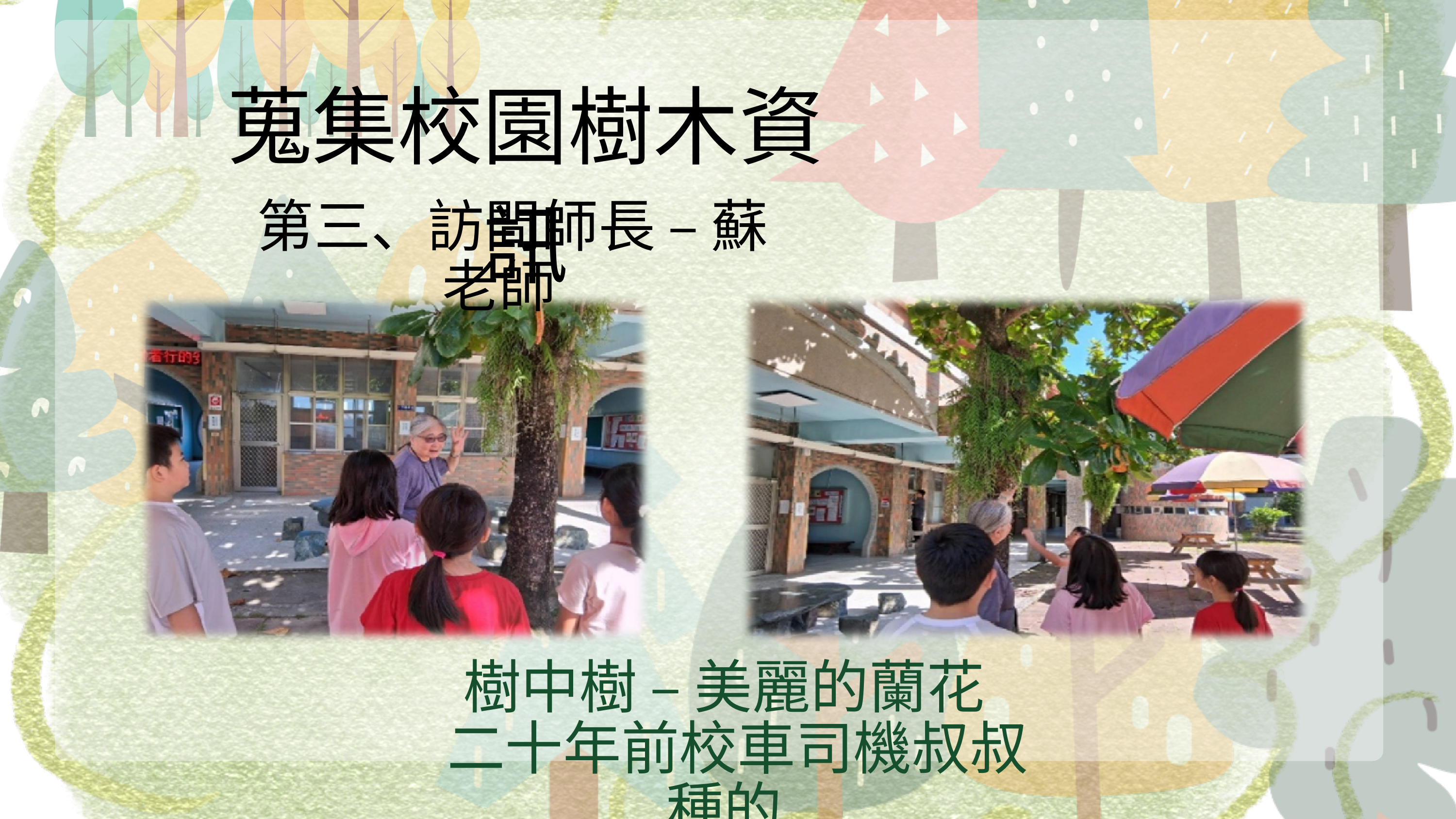

蒐集校園樹木資訊

 第三、訪問師長 – 蘇老師

樹中樹 – 美麗的蘭花
 二十年前校車司機叔叔種的